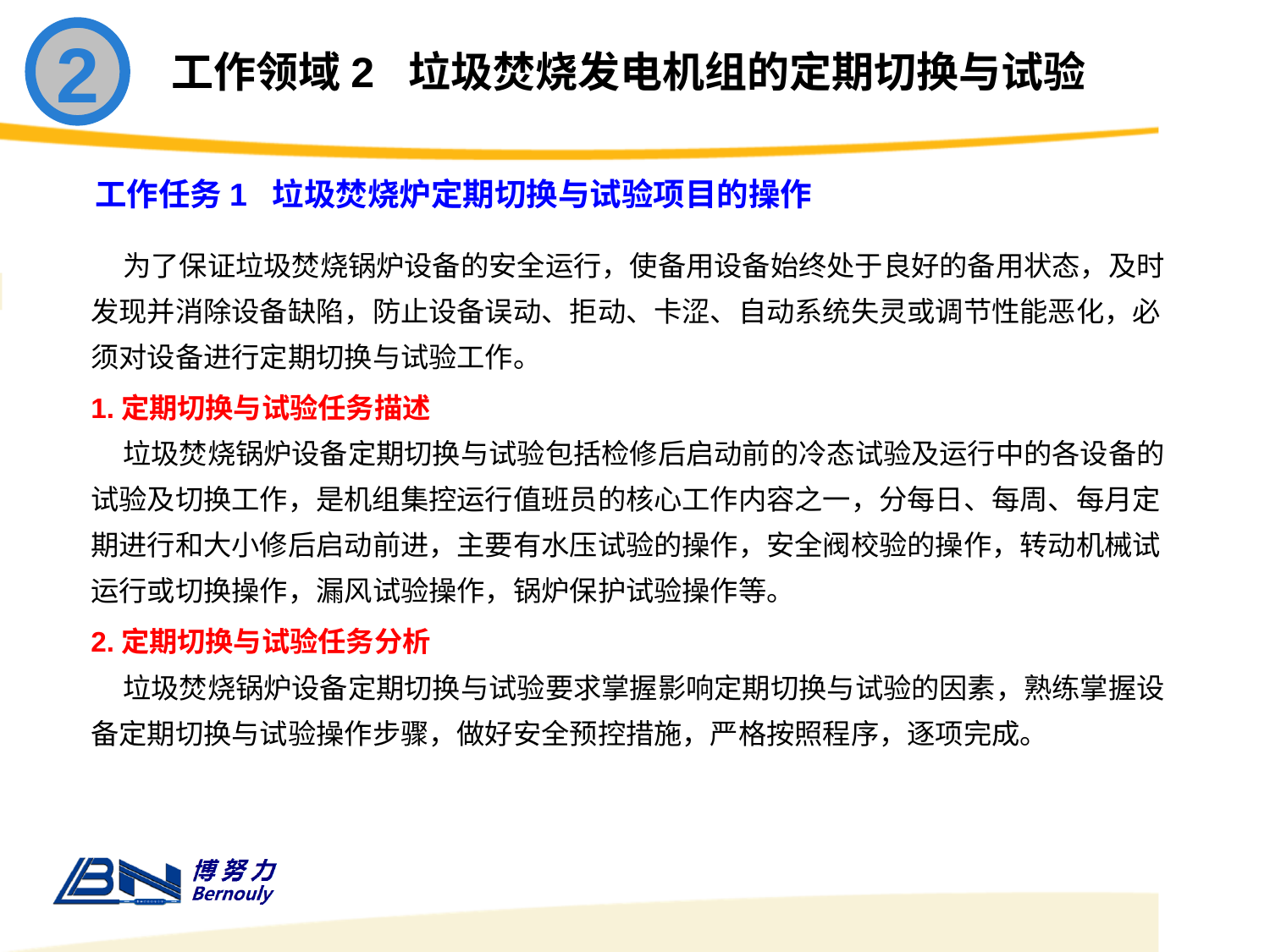

2
工作领域2  垃圾焚烧发电机组的定期切换与试验
工作任务1  垃圾焚烧炉定期切换与试验项目的操作
    为了保证垃圾焚烧锅炉设备的安全运行，使备用设备始终处于良好的备用状态，及时发现并消除设备缺陷，防止设备误动、拒动、卡涩、自动系统失灵或调节性能恶化，必须对设备进行定期切换与试验工作。
1.定期切换与试验任务描述
    垃圾焚烧锅炉设备定期切换与试验包括检修后启动前的冷态试验及运行中的各设备的试验及切换工作，是机组集控运行值班员的核心工作内容之一，分每日、每周、每月定期进行和大小修后启动前进，主要有水压试验的操作，安全阀校验的操作，转动机械试运行或切换操作，漏风试验操作，锅炉保护试验操作等。
2.定期切换与试验任务分析
    垃圾焚烧锅炉设备定期切换与试验要求掌握影响定期切换与试验的因素，熟练掌握设备定期切换与试验操作步骤，做好安全预控措施，严格按照程序，逐项完成。